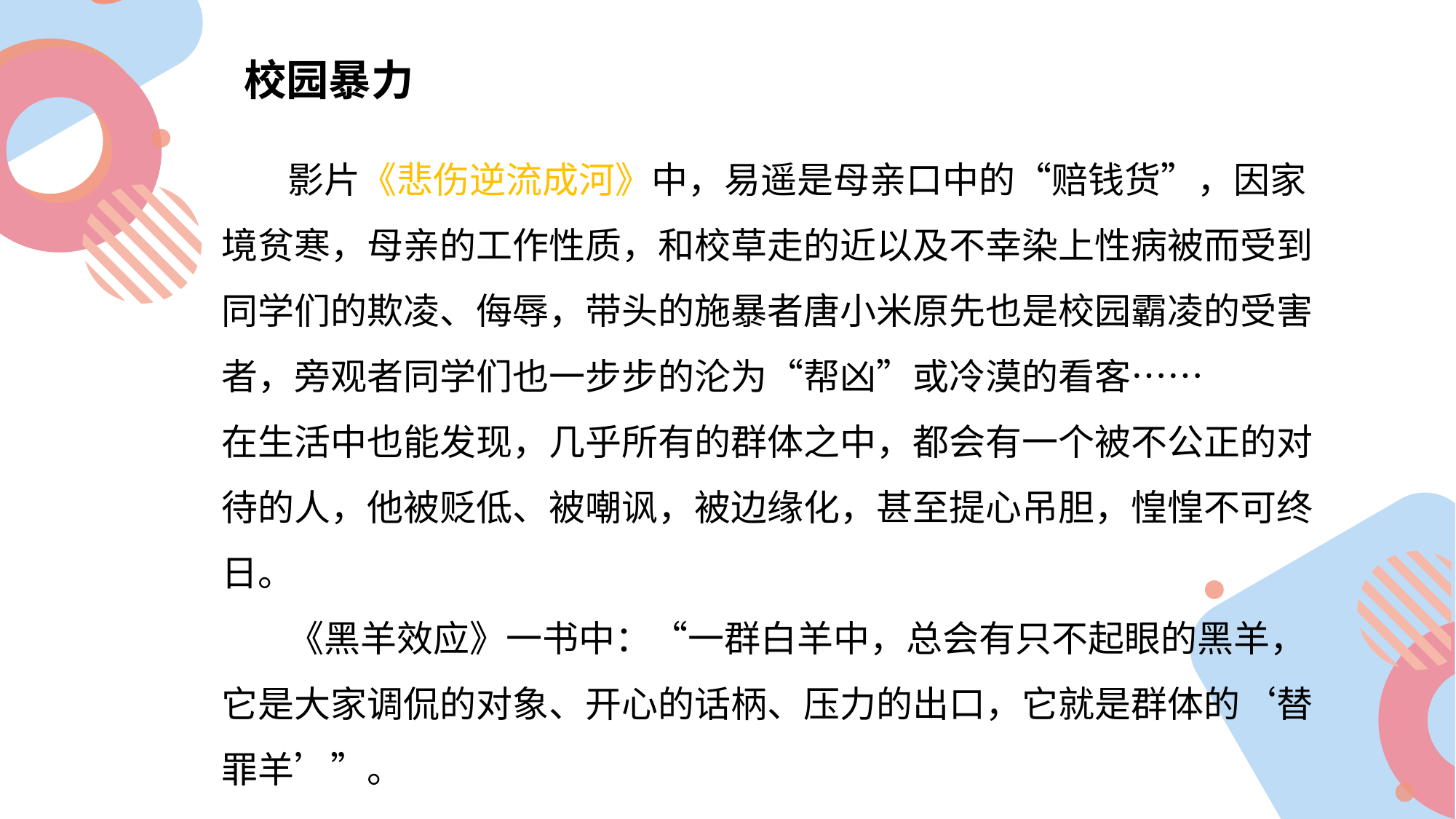

校园暴力
       影片《悲伤逆流成河》中，易遥是母亲口中的“赔钱货”，因家境贫寒，母亲的工作性质，和校草走的近以及不幸染上性病被而受到同学们的欺凌、侮辱，带头的施暴者唐小米原先也是校园霸凌的受害者，旁观者同学们也一步步的沦为“帮凶”或冷漠的看客……
在生活中也能发现，几乎所有的群体之中，都会有一个被不公正的对待的人，他被贬低、被嘲讽，被边缘化，甚至提心吊胆，惶惶不可终日。
       《黑羊效应》一书中：“一群白羊中，总会有只不起眼的黑羊，它是大家调侃的对象、开心的话柄、压力的出口，它就是群体的‘替罪羊’”。

标题二

标题一
标题四
标题三